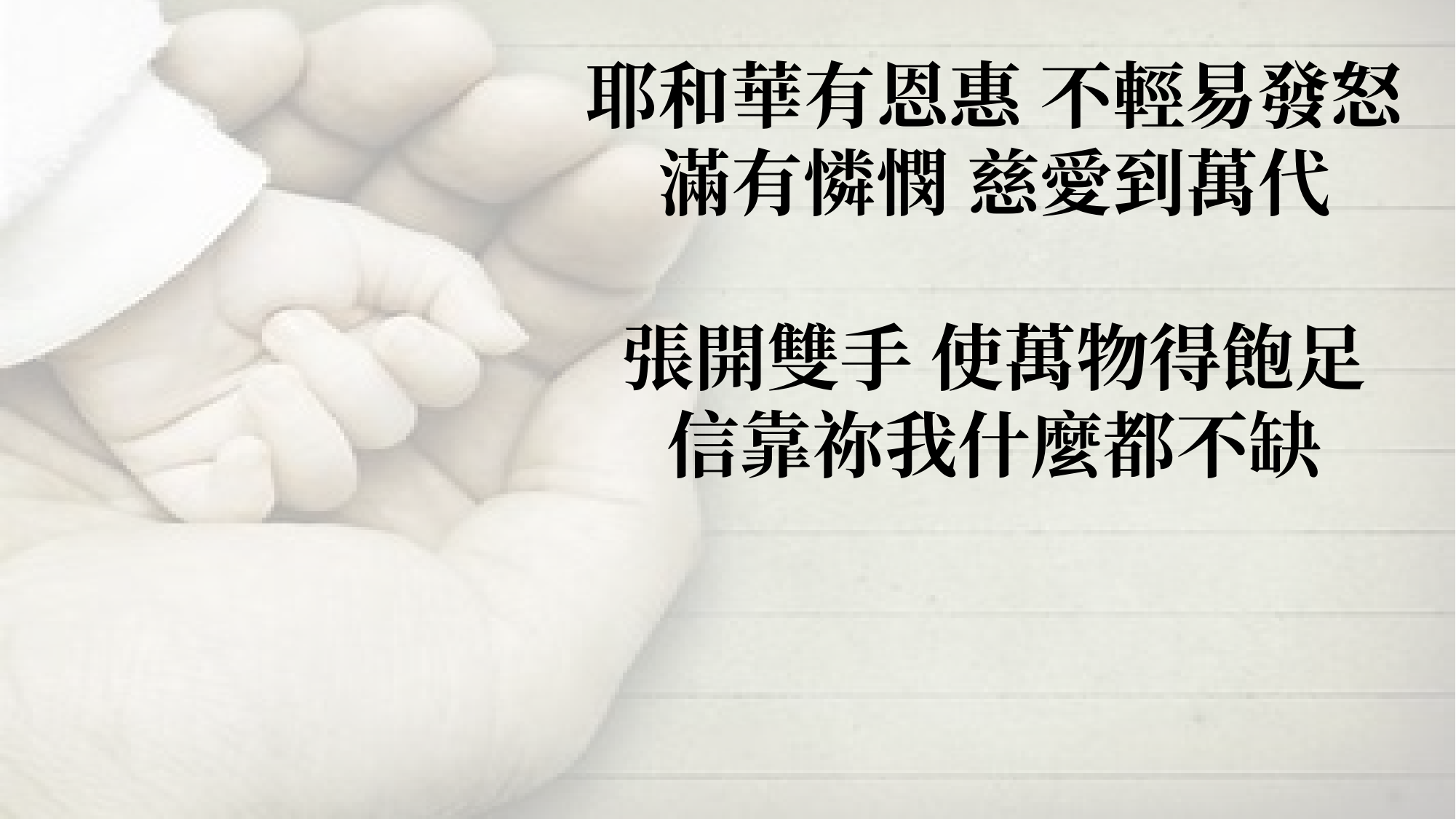

耶和華有恩惠 不輕易發怒
滿有憐憫 慈愛到萬代

張開雙手 使萬物得飽足
信靠祢我什麼都不缺